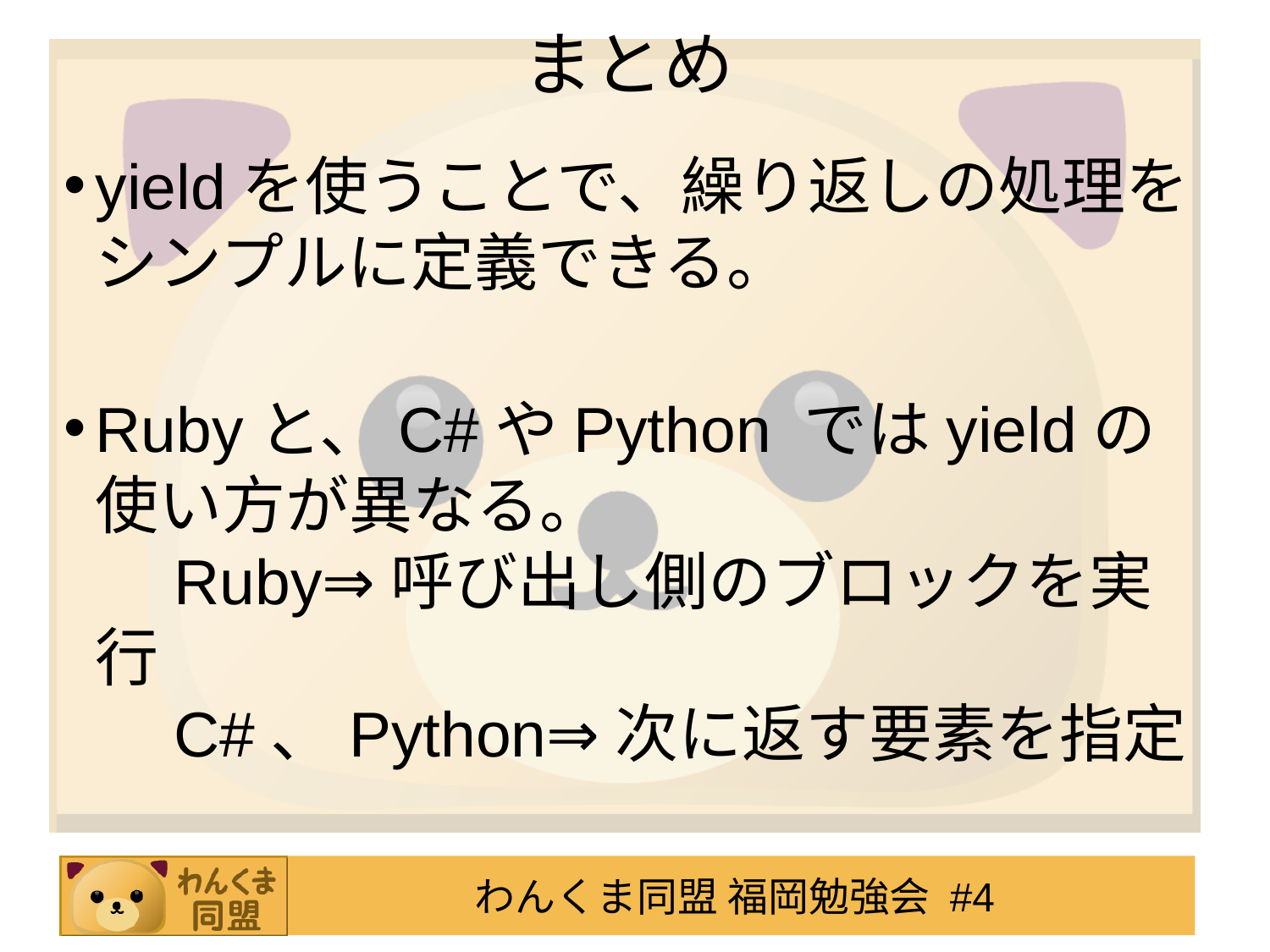

# まとめ
yieldを使うことで、繰り返しの処理をシンプルに定義できる。
Rubyと、C#やPython ではyieldの使い方が異なる。
　Ruby⇒呼び出し側のブロックを実行
　C#、Python⇒次に返す要素を指定